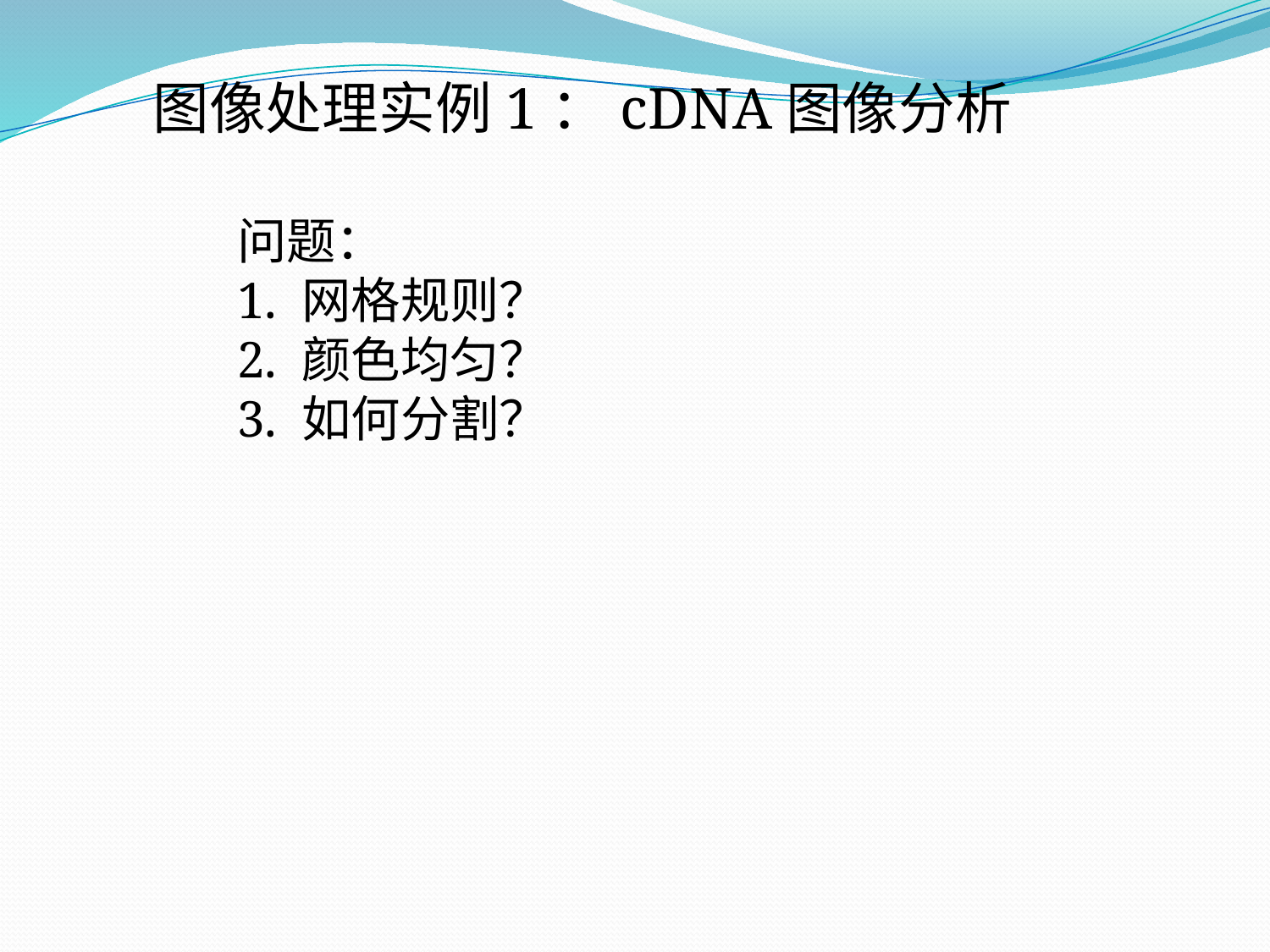

图像处理实例1：cDNA图像分析
问题：
1. 网格规则？
2. 颜色均匀？
3. 如何分割？